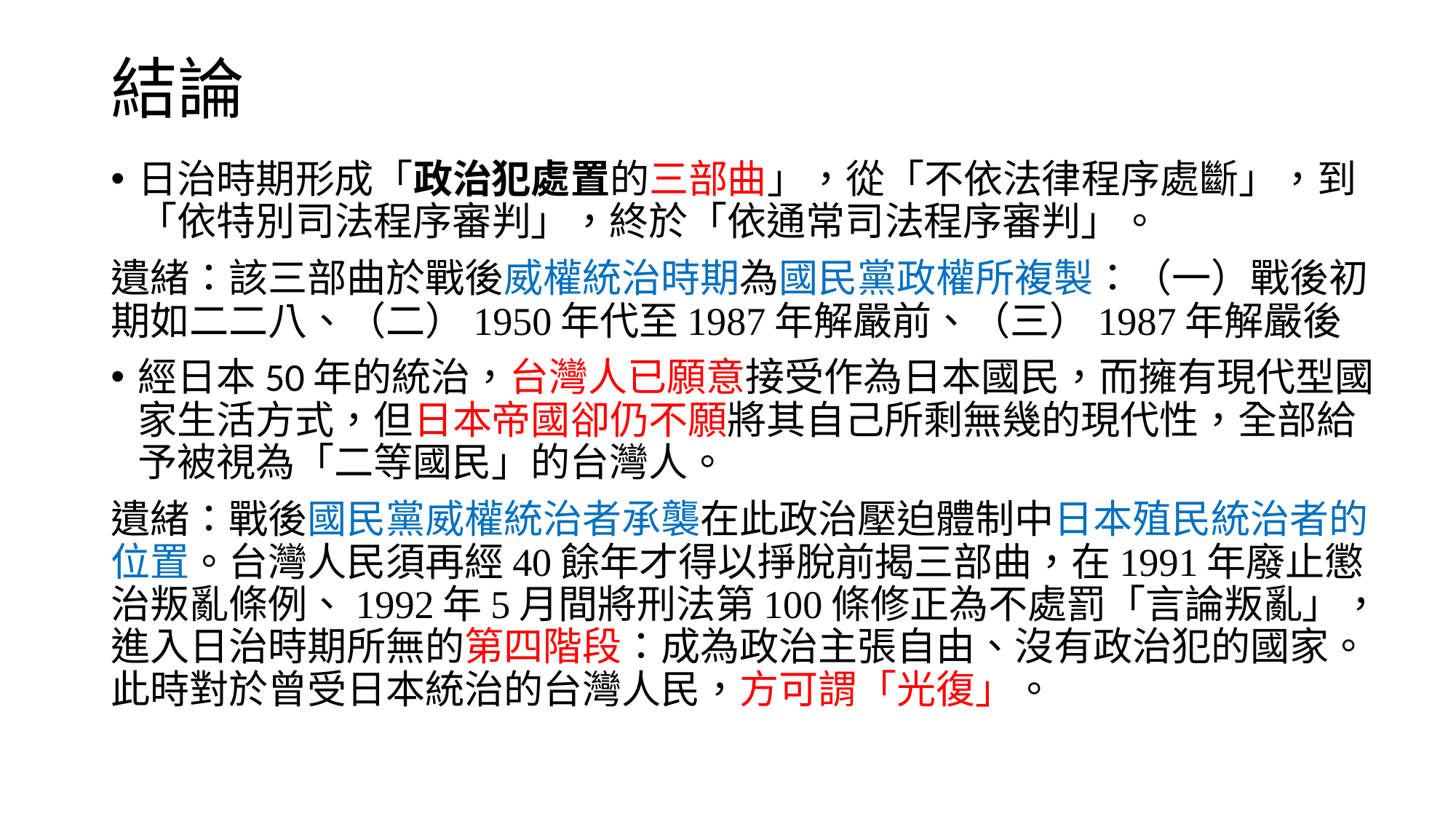

# 結論
日治時期形成「政治犯處置的三部曲」，從「不依法律程序處斷」，到「依特別司法程序審判」，終於「依通常司法程序審判」。
遺緒：該三部曲於戰後威權統治時期為國民黨政權所複製：（一）戰後初期如二二八、（二）1950年代至1987年解嚴前、（三）1987年解嚴後
經日本50年的統治，台灣人已願意接受作為日本國民，而擁有現代型國家生活方式，但日本帝國卻仍不願將其自己所剩無幾的現代性，全部給予被視為「二等國民」的台灣人。
遺緒：戰後國民黨威權統治者承襲在此政治壓迫體制中日本殖民統治者的位置。台灣人民須再經40餘年才得以掙脫前揭三部曲，在1991年廢止懲治叛亂條例、1992年5月間將刑法第100條修正為不處罰「言論叛亂」，進入日治時期所無的第四階段：成為政治主張自由、沒有政治犯的國家。此時對於曾受日本統治的台灣人民，方可謂「光復」。